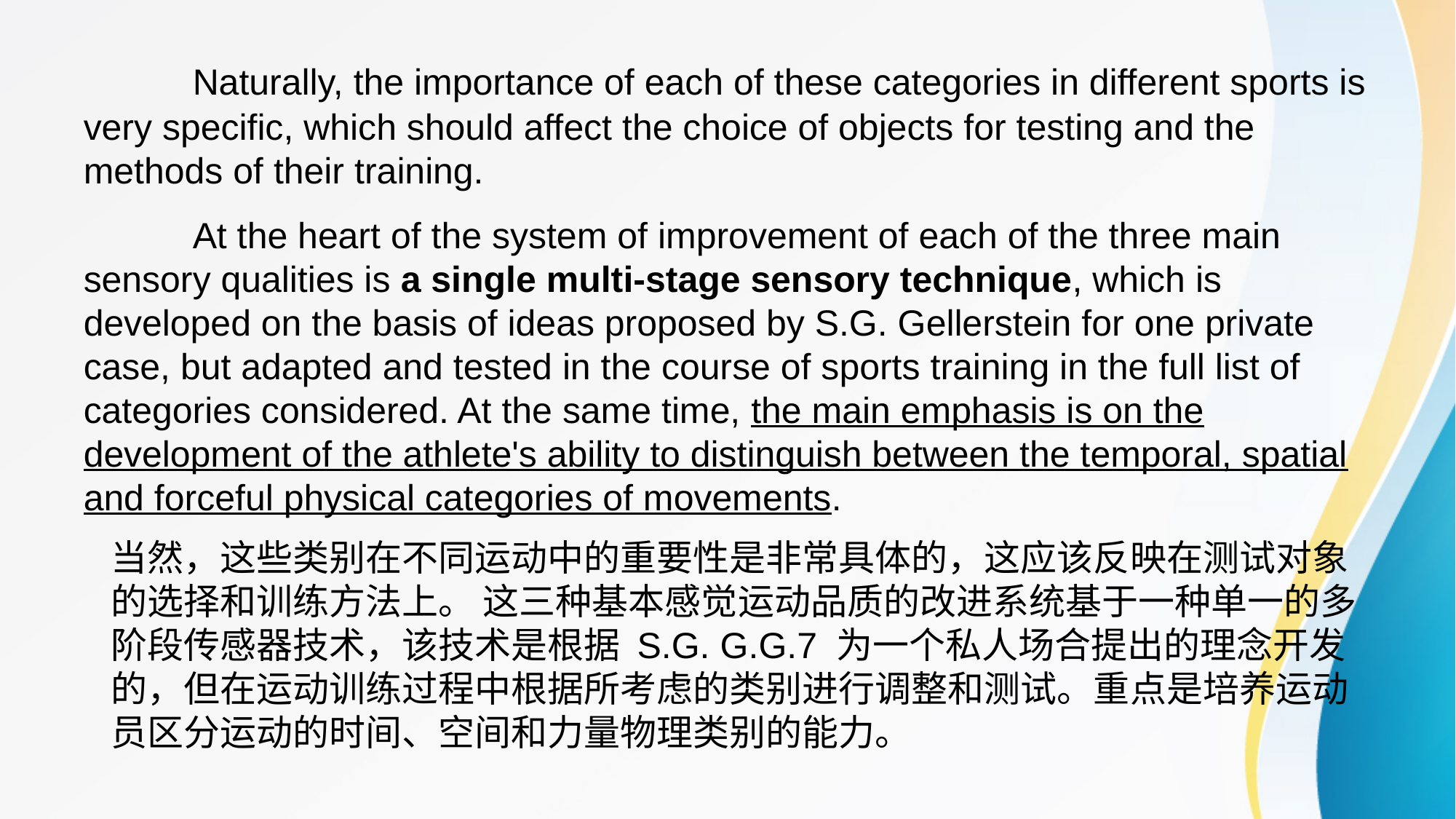

Naturally, the importance of each of these categories in different sports is very specific, which should affect the choice of objects for testing and the methods of their training.
	At the heart of the system of improvement of each of the three main sensory qualities is a single multi-stage sensory technique, which is developed on the basis of ideas proposed by S.G. Gellerstein for one private case, but adapted and tested in the course of sports training in the full list of categories considered. At the same time, the main emphasis is on the development of the athlete's ability to distinguish between the temporal, spatial and forceful physical categories of movements.

当然，这些类别在不同运动中的重要性是非常具体的，这应该反映在测试对象的选择和训练方法上。 这三种基本感觉运动品质的改进系统基于一种单一的多阶段传感器技术，该技术是根据 S.G. G.G.7 为一个私人场合提出的理念开发的，但在运动训练过程中根据所考虑的类别进行调整和测试。重点是培养运动员区分运动的时间、空间和力量物理类别的能力。